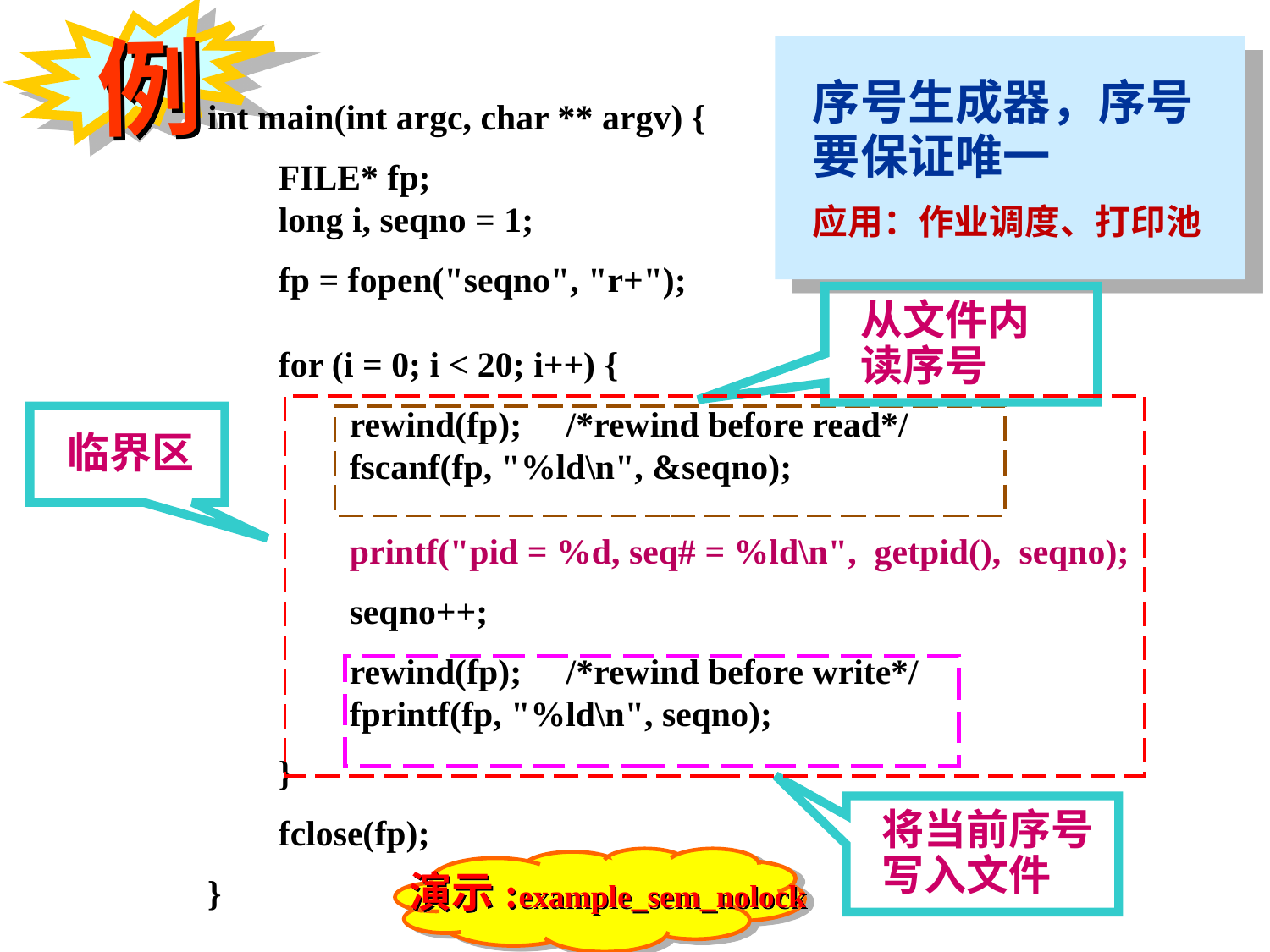

例

序号生成器，序号要保证唯一
应用：作业调度、打印池
int main(int argc, char ** argv) {
        FILE* fp;
        long i, seqno = 1;
        fp = fopen("seqno", "r+");
        for (i = 0; i < 20; i++) {
                rewind(fp);     /*rewind before read*/
                fscanf(fp, "%ld\n", &seqno);
                printf("pid = %d, seq# = %ld\n",  getpid(),  seqno);
                seqno++;
                rewind(fp);     /*rewind before write*/
                fprintf(fp, "%ld\n", seqno);
        }
        fclose(fp);
}

从文件内
读序号

临界区

将当前序号
写入文件

演示:example_sem_nolock